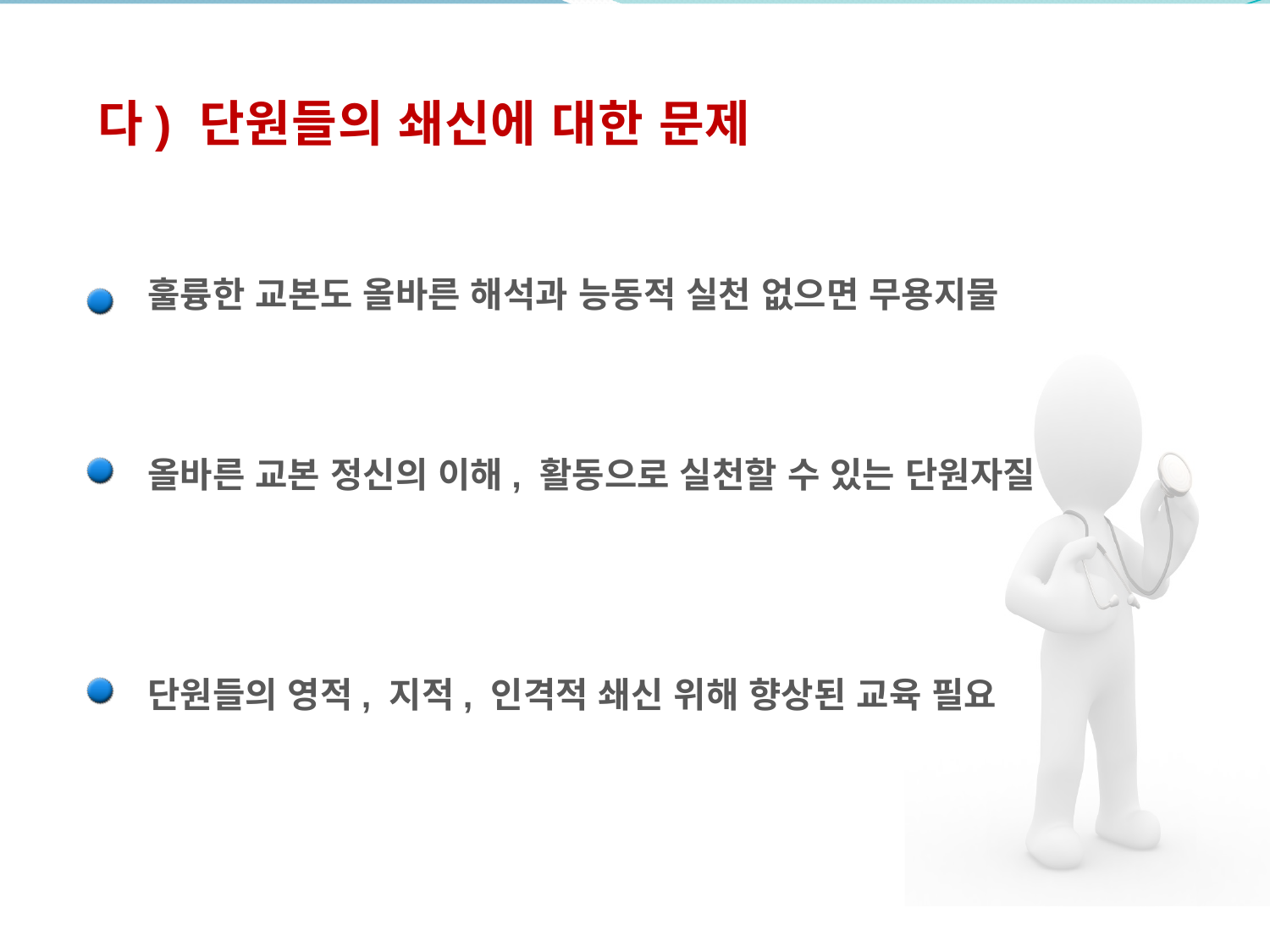

다) 단원들의 쇄신에 대한 문제
훌륭한 교본도 올바른 해석과 능동적 실천 없으면 무용지물

올바른 교본 정신의 이해, 활동으로 실천할 수 있는 단원자질

단원들의 영적, 지적, 인격적 쇄신 위해 향상된 교육 필요